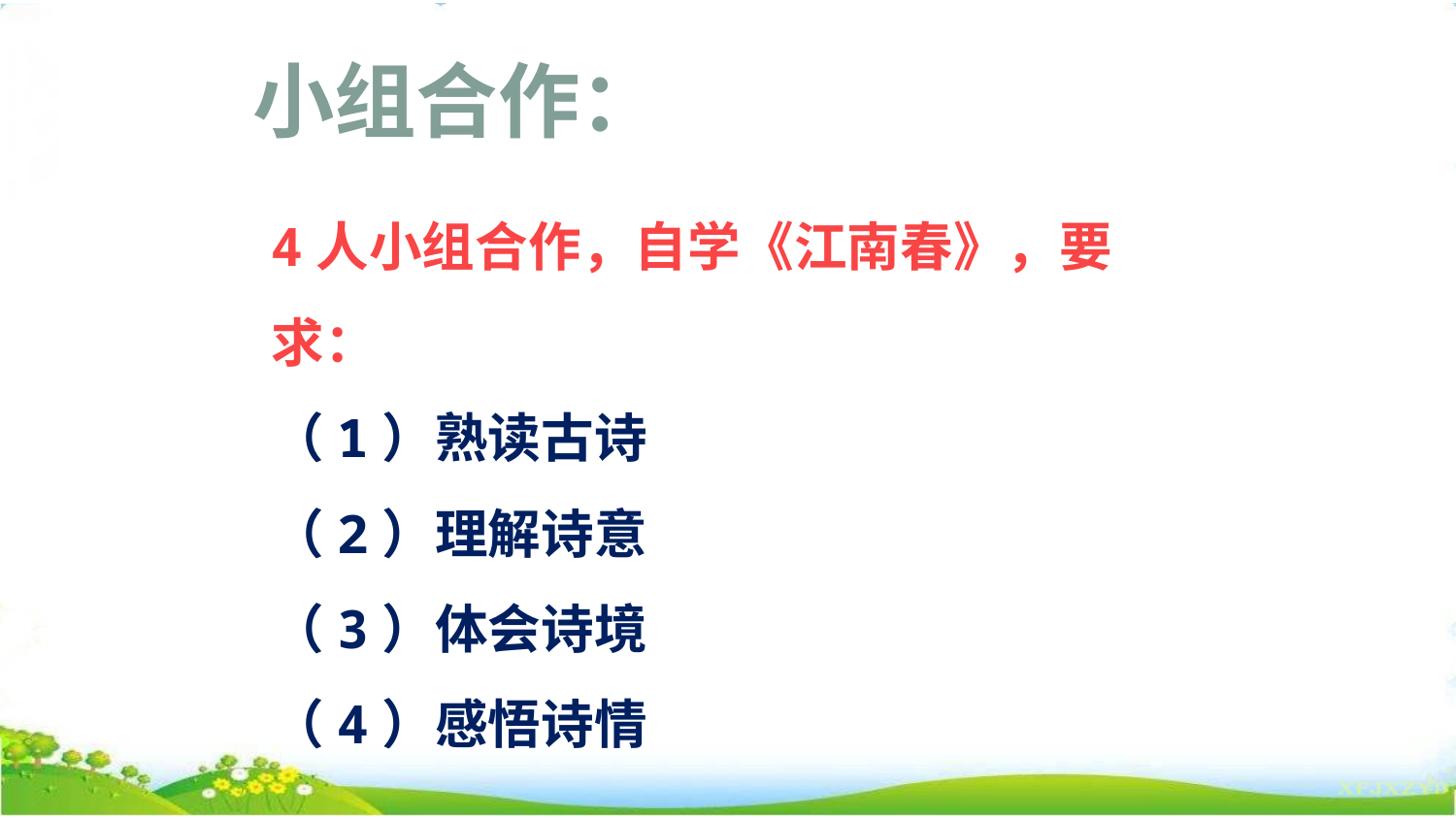

小组合作：
4人小组合作，自学《江南春》，要求：
（1）熟读古诗
（2）理解诗意
（3）体会诗境
（4）感悟诗情